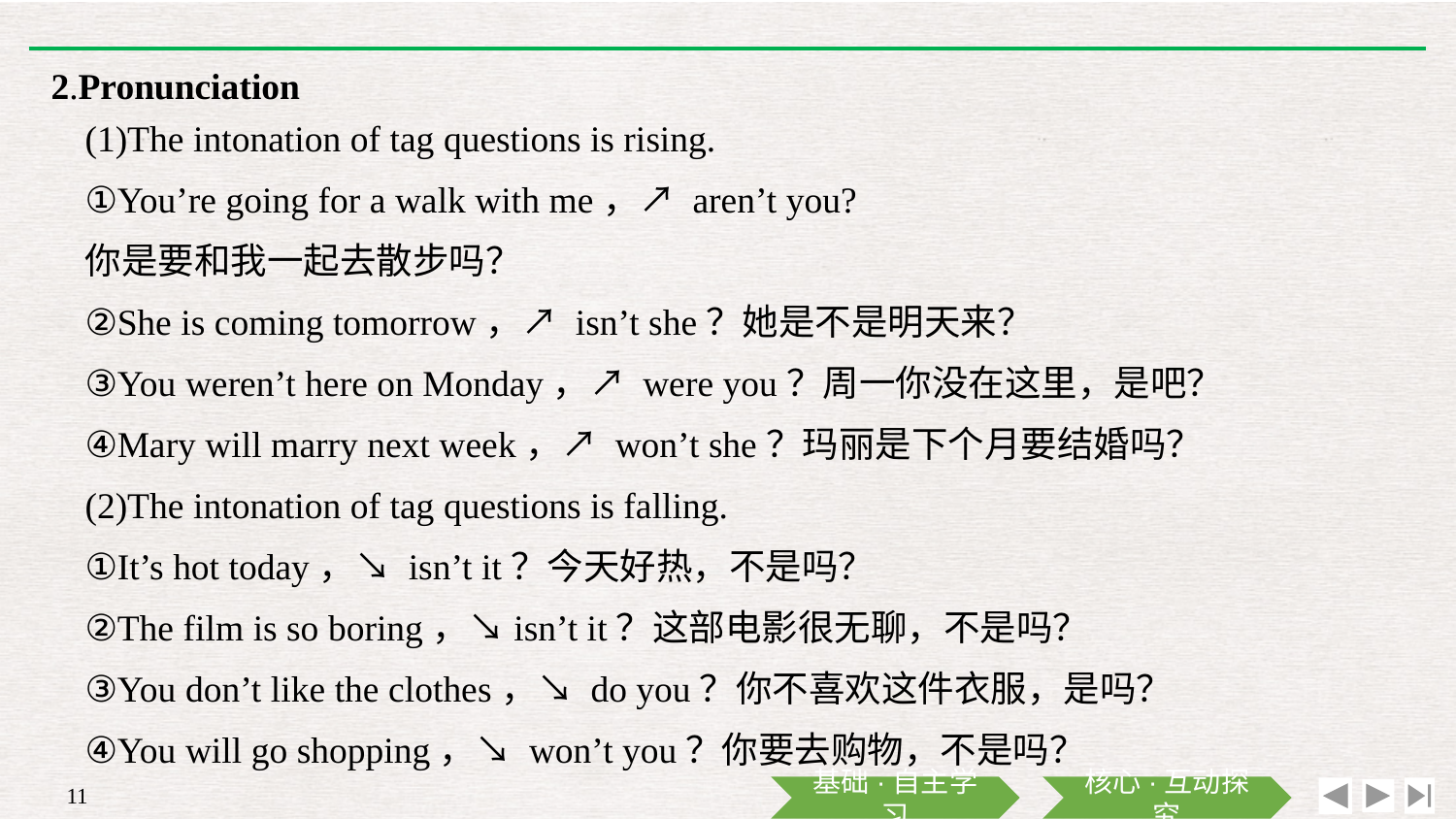

2.Pronunciation
(1)The intonation of tag questions is rising.
①You’re going for a walk with me，↗ aren’t you?
你是要和我一起去散步吗？
②She is coming tomorrow，↗ isn’t she？她是不是明天来？
③You weren’t here on Monday，↗ were you？周一你没在这里，是吧？
④Mary will marry next week，↗ won’t she？玛丽是下个月要结婚吗？
(2)The intonation of tag questions is falling.
①It’s hot today，↘ isn’t it？今天好热，不是吗？
②The film is so boring，↘isn’t it？这部电影很无聊，不是吗？
③You don’t like the clothes，↘ do you？你不喜欢这件衣服，是吗？
④You will go shopping，↘ won’t you？你要去购物，不是吗？